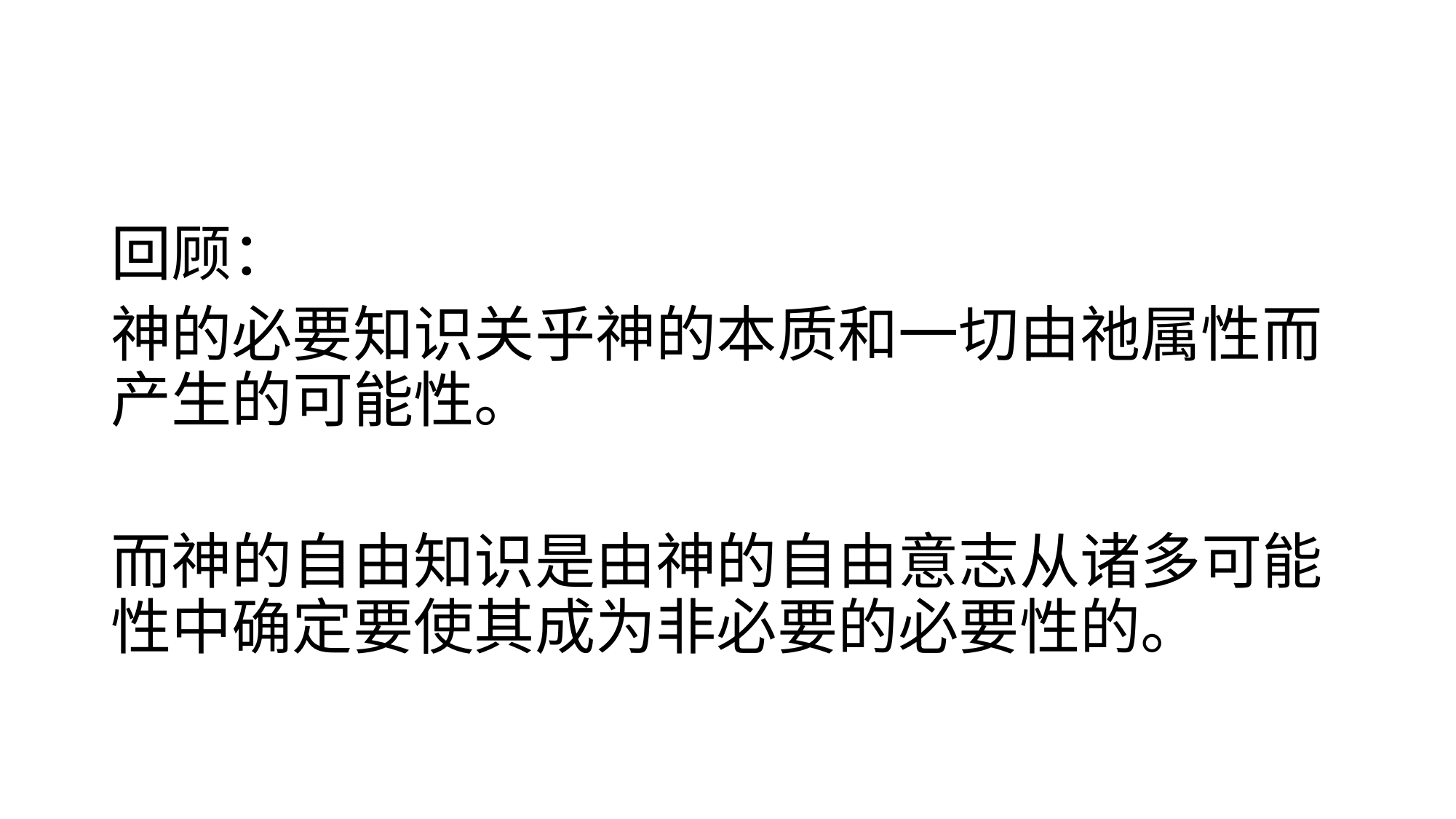

#
回顾：
神的必要知识关乎神的本质和一切由祂属性而产生的可能性。

而神的自由知识是由神的自由意志从诸多可能性中确定要使其成为非必要的必要性的。